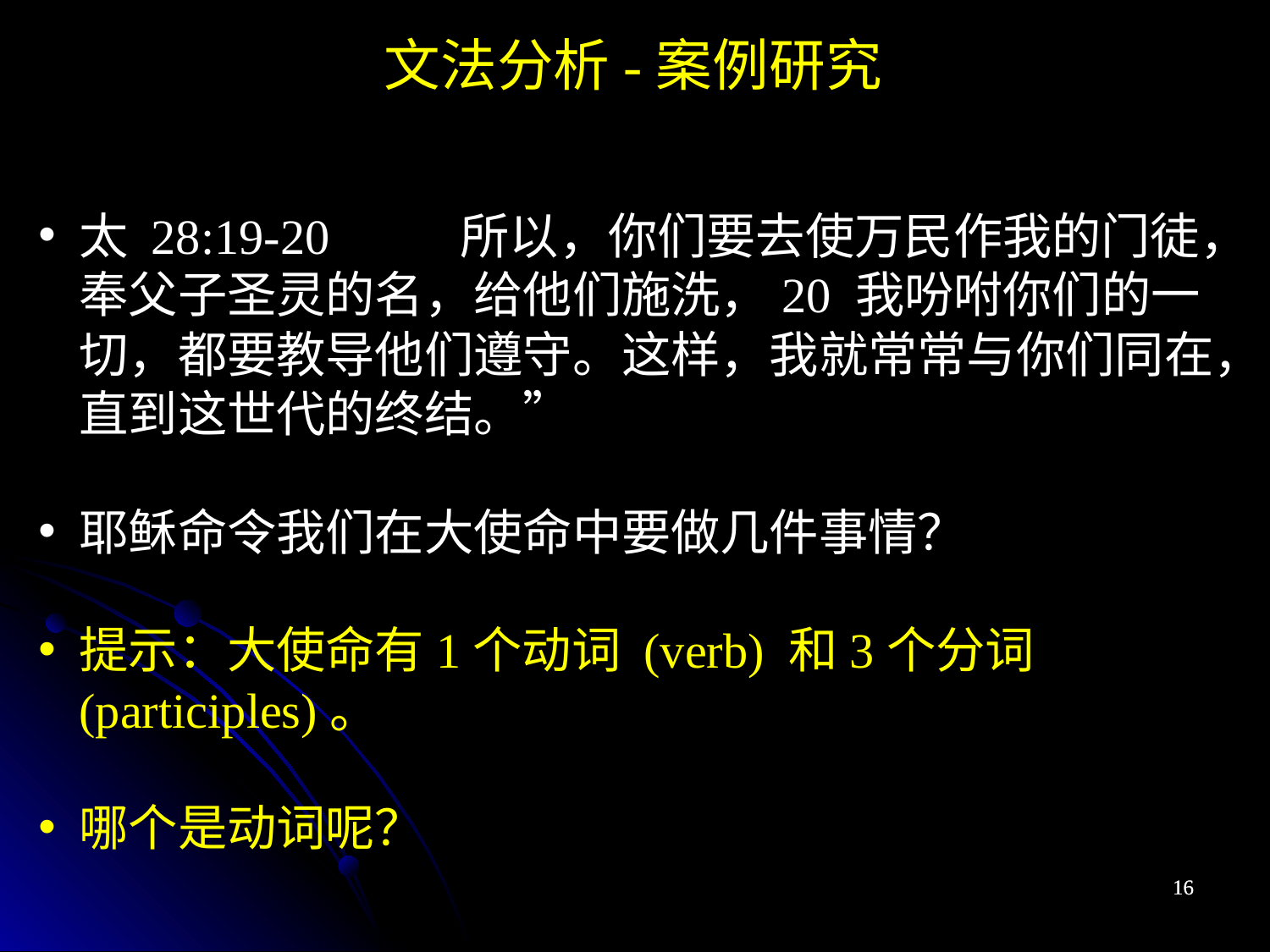

文法分析-案例研究
太 28:19-20 	所以，你们要去使万民作我的门徒，奉父子圣灵的名，给他们施洗，20 我吩咐你们的一切，都要教导他们遵守。这样，我就常常与你们同在，直到这世代的终结。”

耶稣命令我们在大使命中要做几件事情？

提示：大使命有1个动词 (verb) 和3个分词 (participles)。

哪个是动词呢？
16
16